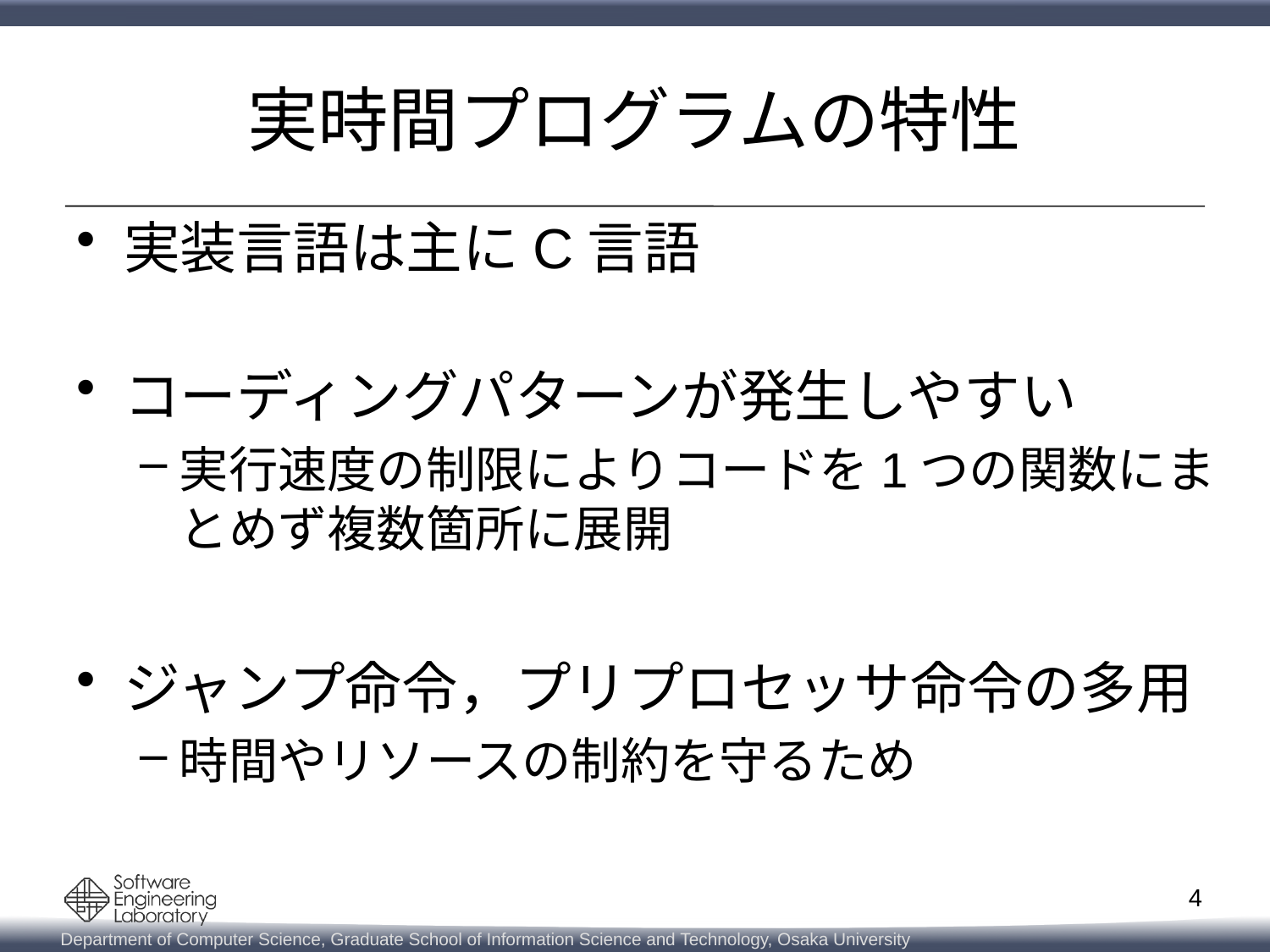

# 実時間プログラムの特性
実装言語は主にC言語

コーディングパターンが発生しやすい
実行速度の制限によりコードを1つの関数にまとめず複数箇所に展開

ジャンプ命令，プリプロセッサ命令の多用
時間やリソースの制約を守るため
4